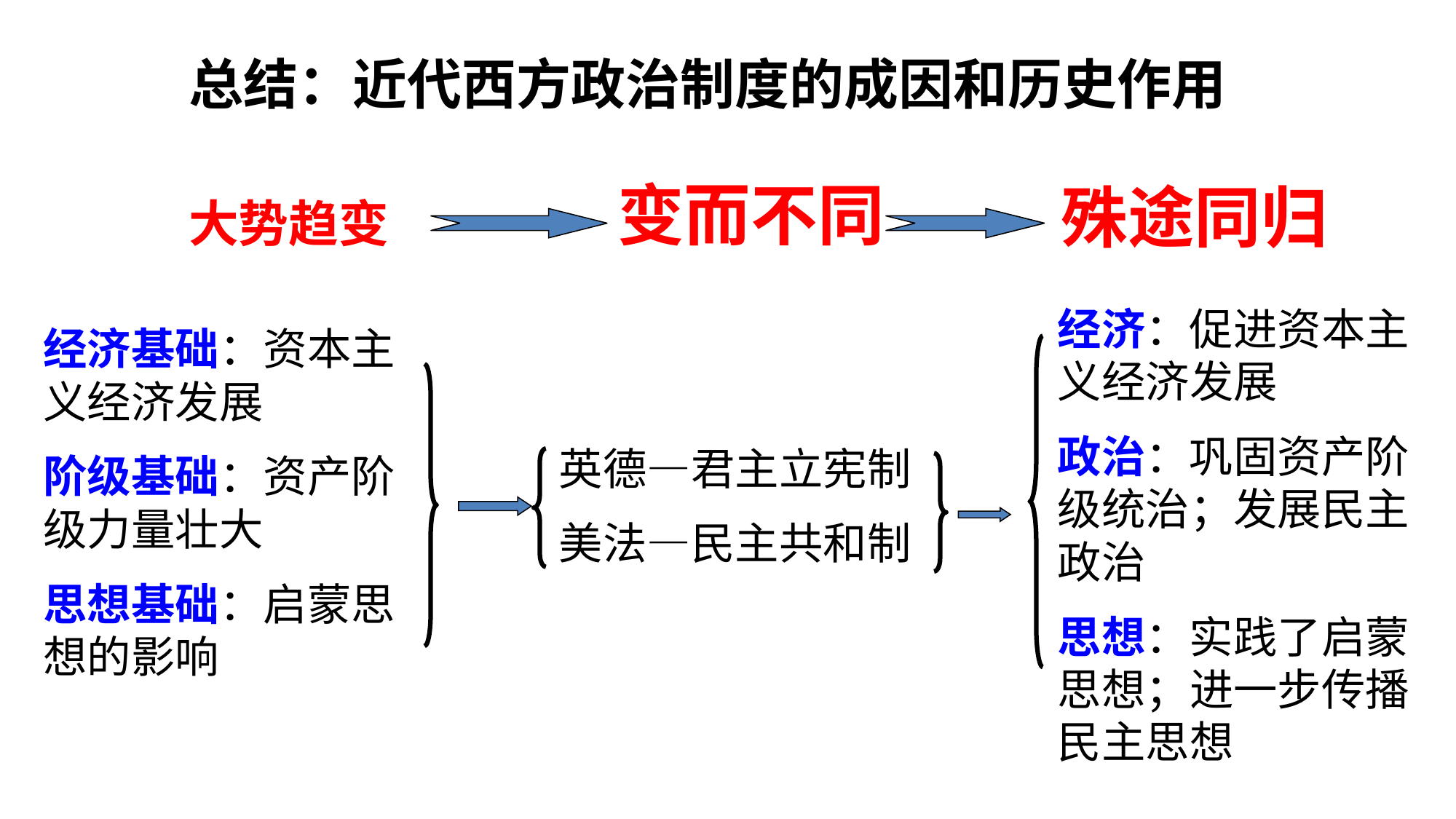

总结：近代西方政治制度的成因和历史作用
变而不同
殊途同归
大势趋变

经济：促进资本主义经济发展
政治：巩固资产阶级统治；发展民主政治
思想：实践了启蒙思想；进一步传播民主思想
经济基础：资本主义经济发展
阶级基础：资产阶级力量壮大
思想基础：启蒙思想的影响

英德—君主立宪制
美法—民主共和制